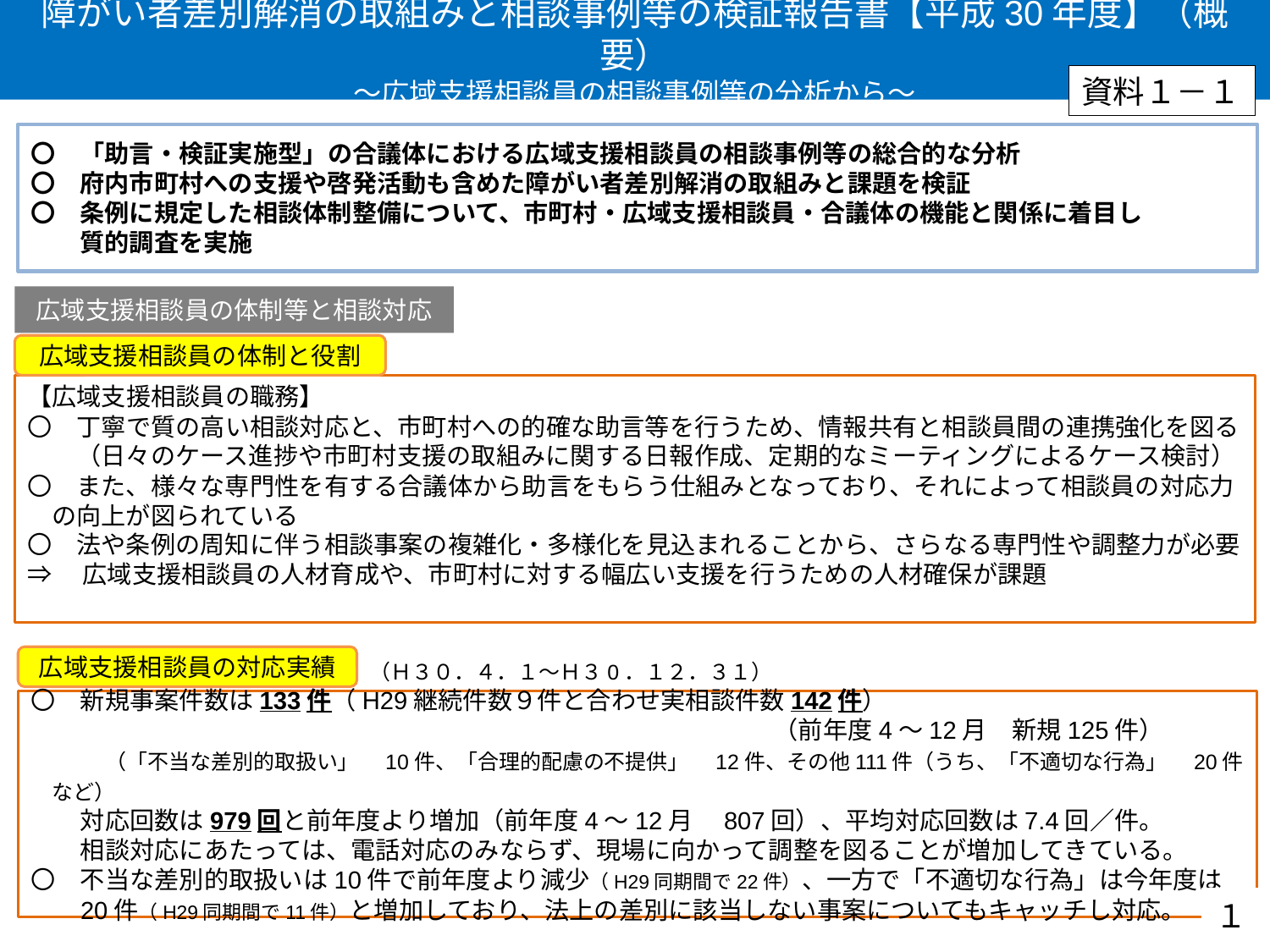

障がい者差別解消の取組みと相談事例等の検証報告書【平成30年度】（概要）
～広域支援相談員の相談事例等の分析から～
資料１－１
〇　「助言・検証実施型」の合議体における広域支援相談員の相談事例等の総合的な分析
〇　府内市町村への支援や啓発活動も含めた障がい者差別解消の取組みと課題を検証
〇　条例に規定した相談体制整備について、市町村・広域支援相談員・合議体の機能と関係に着目し
　　質的調査を実施
広域支援相談員の体制等と相談対応
広域支援相談員の体制と役割
【広域支援相談員の職務】
〇　丁寧で質の高い相談対応と、市町村への的確な助言等を行うため、情報共有と相談員間の連携強化を図る
　　（日々のケース進捗や市町村支援の取組みに関する日報作成、定期的なミーティングによるケース検討）
〇　また、様々な専門性を有する合議体から助言をもらう仕組みとなっており、それによって相談員の対応力
　の向上が図られている
〇　法や条例の周知に伴う相談事案の複雑化・多様化を見込まれることから、さらなる専門性や調整力が必要
⇒　広域支援相談員の人材育成や、市町村に対する幅広い支援を行うための人材確保が課題
広域支援相談員の対応実績
（Ｈ３０．４．１～Ｈ３0．１２．３１）
〇　新規事案件数は133件（H29継続件数９件と合わせ実相談件数142件）
　　　　　　　　　　　　　　　　　　　　　　　　　　　　　　（前年度4～12月　新規125件）
　　　（「不当な差別的取扱い」　10件、「合理的配慮の不提供」　12件、その他111件（うち、「不適切な行為」　20件　など）
　　対応回数は979回と前年度より増加（前年度4～12月　807回）、平均対応回数は7.4回／件。
　　相談対応にあたっては、電話対応のみならず、現場に向かって調整を図ることが増加してきている。
〇　不当な差別的取扱いは10件で前年度より減少（H29同期間で22件）、一方で「不適切な行為」は今年度は20件（H29同期間で11件）と増加しており、法上の差別に該当しない事案についてもキャッチし対応。
１